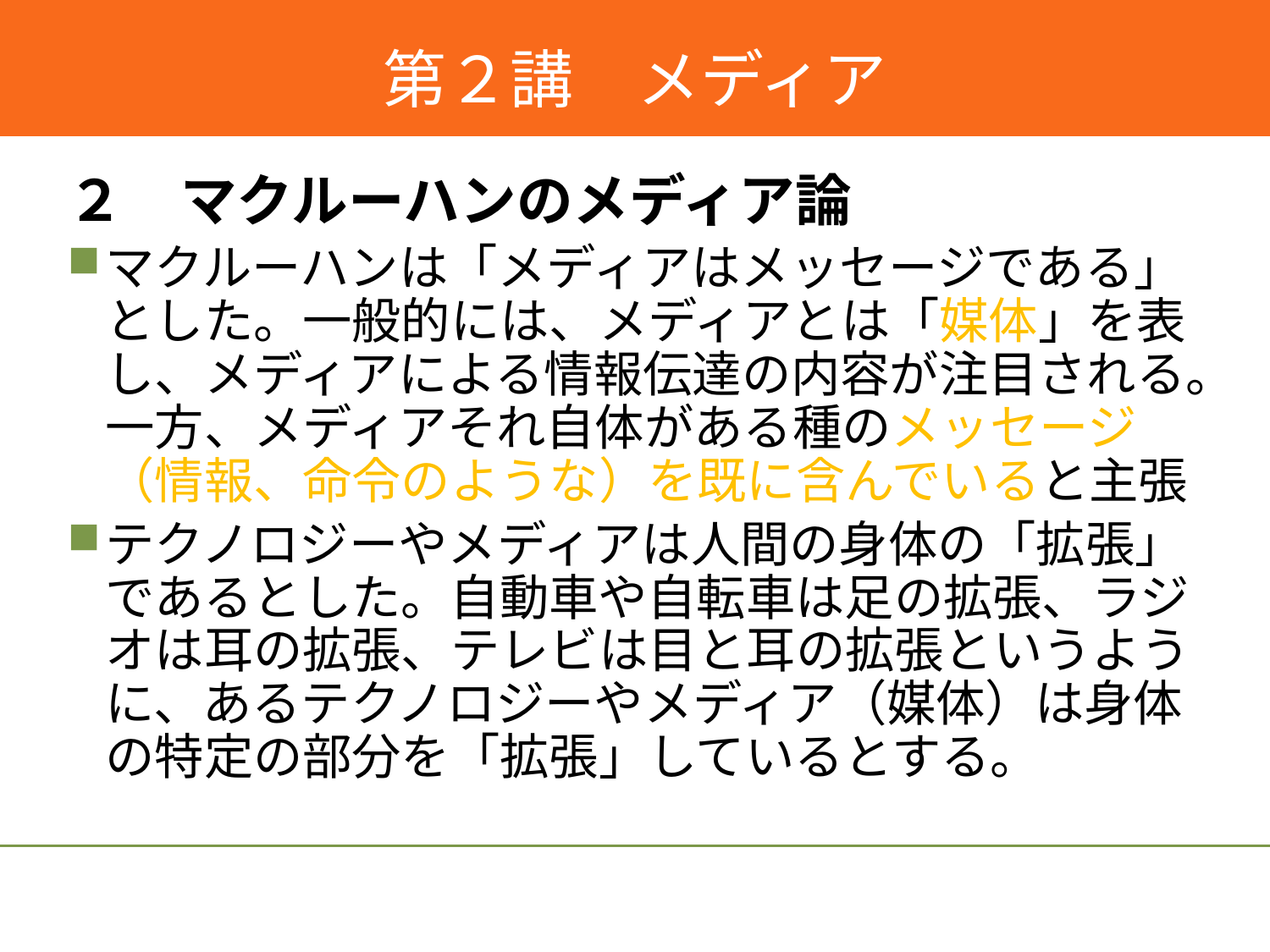

#
第２講　メディア
２　マクルーハンのメディア論
マクルーハンは「メディアはメッセージである」とした。一般的には、メディアとは「媒体」を表し、メディアによる情報伝達の内容が注目される。一方、メディアそれ自体がある種のメッセージ（情報、命令のような）を既に含んでいると主張
テクノロジーやメディアは人間の身体の「拡張」であるとした。自動車や自転車は足の拡張、ラジオは耳の拡張、テレビは目と耳の拡張というように、あるテクノロジーやメディア（媒体）は身体の特定の部分を「拡張」しているとする。